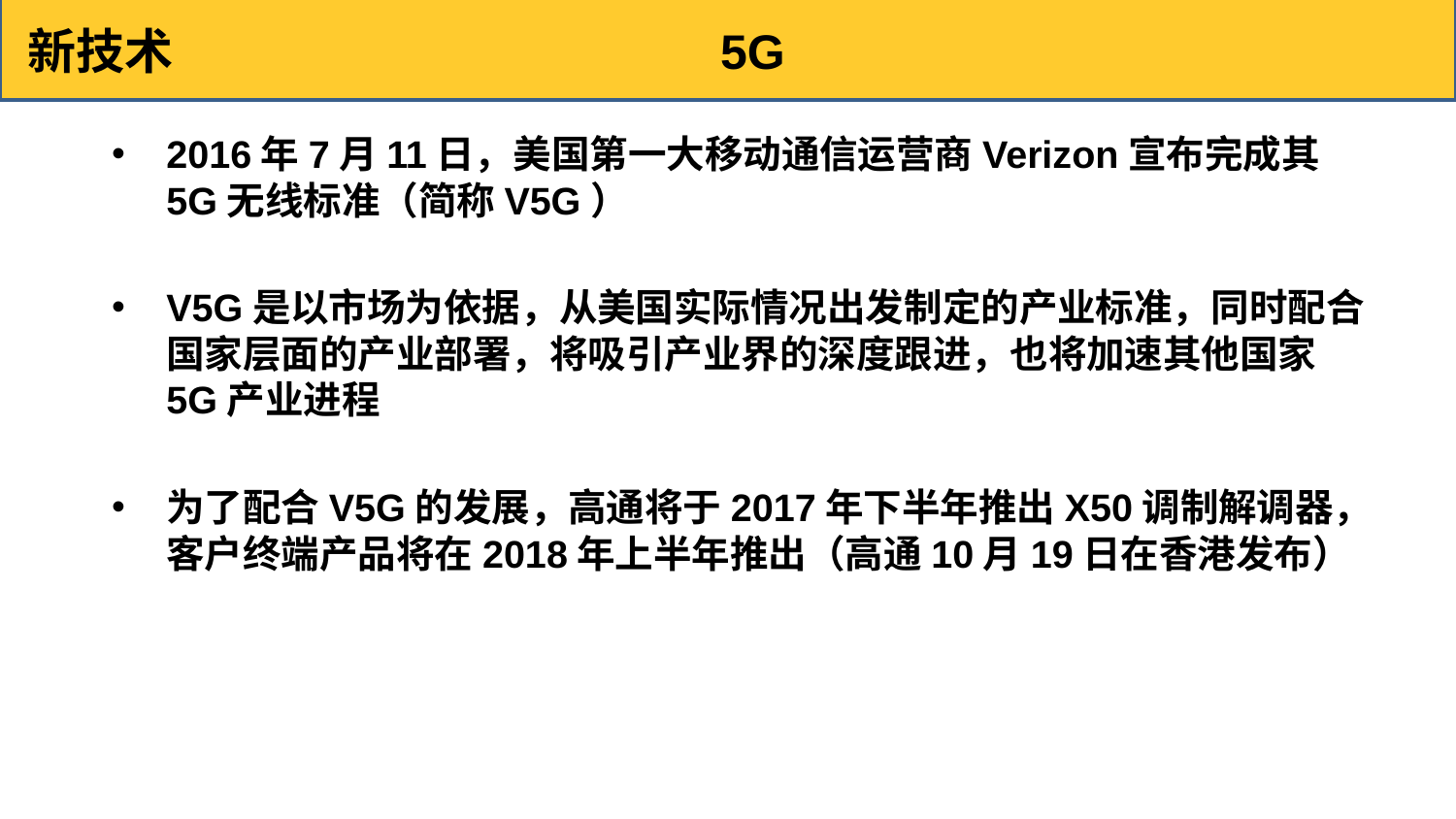

新技术                                                 5G

2016年7月11日，美国第一大移动通信运营商Verizon宣布完成其5G无线标准（简称V5G）

V5G是以市场为依据，从美国实际情况出发制定的产业标准，同时配合国家层面的产业部署，将吸引产业界的深度跟进，也将加速其他国家5G产业进程

为了配合V5G的发展，高通将于2017年下半年推出X50调制解调器，客户终端产品将在2018年上半年推出（高通10月19日在香港发布）
48